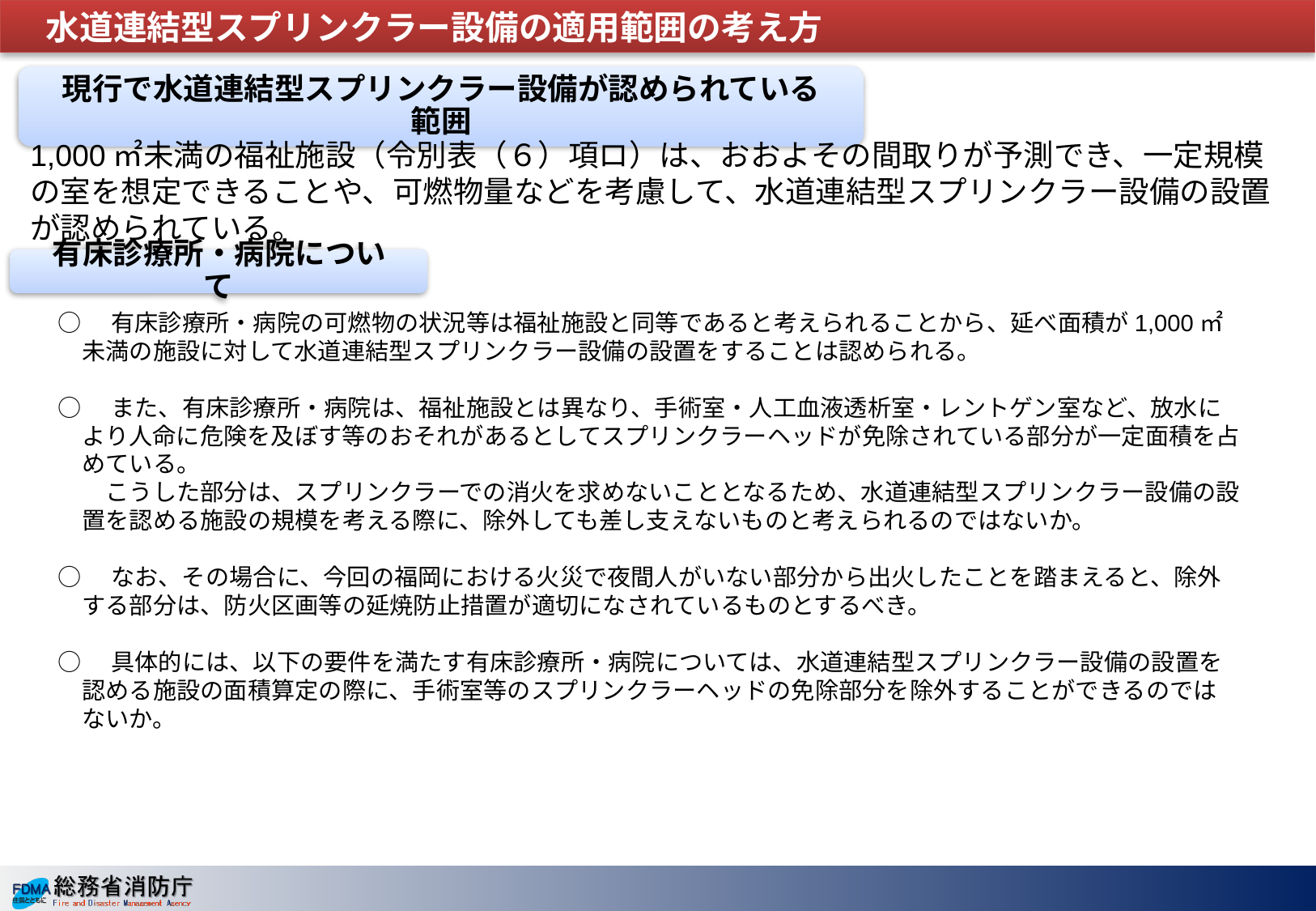

水道連結型スプリンクラー設備の適用範囲の考え方
現行で水道連結型スプリンクラー設備が認められている範囲
1,000㎡未満の福祉施設（令別表（６）項ロ）は、おおよその間取りが予測でき、一定規模の室を想定できることや、可燃物量などを考慮して、水道連結型スプリンクラー設備の設置が認められている。
有床診療所・病院について
○　有床診療所・病院の可燃物の状況等は福祉施設と同等であると考えられることから、延べ面積が1,000㎡未満の施設に対して水道連結型スプリンクラー設備の設置をすることは認められる。

○　また、有床診療所・病院は、福祉施設とは異なり、手術室・人工血液透析室・レントゲン室など、放水により人命に危険を及ぼす等のおそれがあるとしてスプリンクラーヘッドが免除されている部分が一定面積を占めている。
　こうした部分は、スプリンクラーでの消火を求めないこととなるため、水道連結型スプリンクラー設備の設置を認める施設の規模を考える際に、除外しても差し支えないものと考えられるのではないか。

○　なお、その場合に、今回の福岡における火災で夜間人がいない部分から出火したことを踏まえると、除外する部分は、防火区画等の延焼防止措置が適切になされているものとするべき。

○　具体的には、以下の要件を満たす有床診療所・病院については、水道連結型スプリンクラー設備の設置を認める施設の面積算定の際に、手術室等のスプリンクラーヘッドの免除部分を除外することができるのではないか。